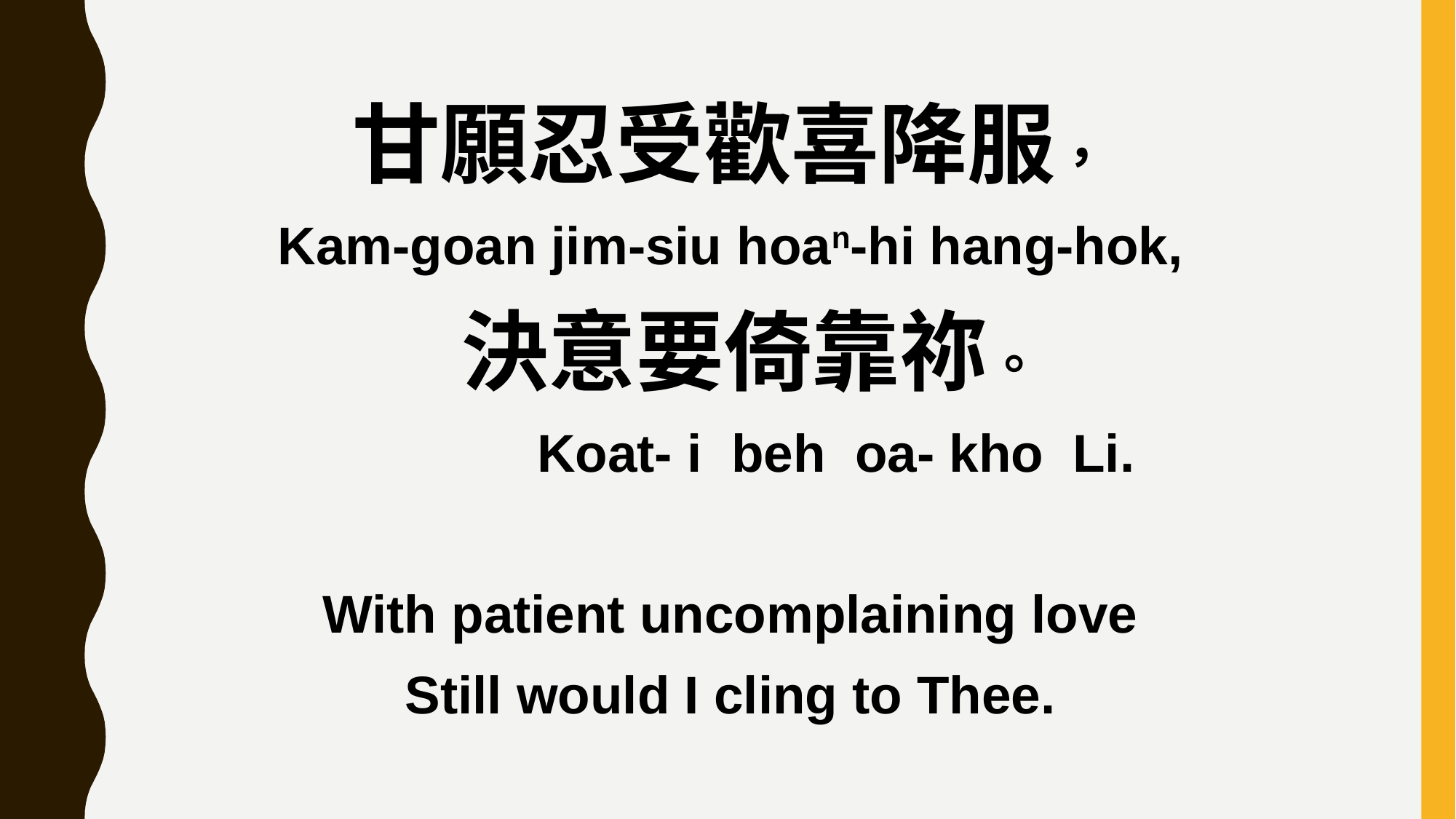

甘願忍受歡喜降服，
Kam-goan jim-siu hoan-hi hang-hok,
 決意要倚靠祢。
                       Koat- i  beh  oa- kho  Li.

With patient uncomplaining love
Still would I cling to Thee.